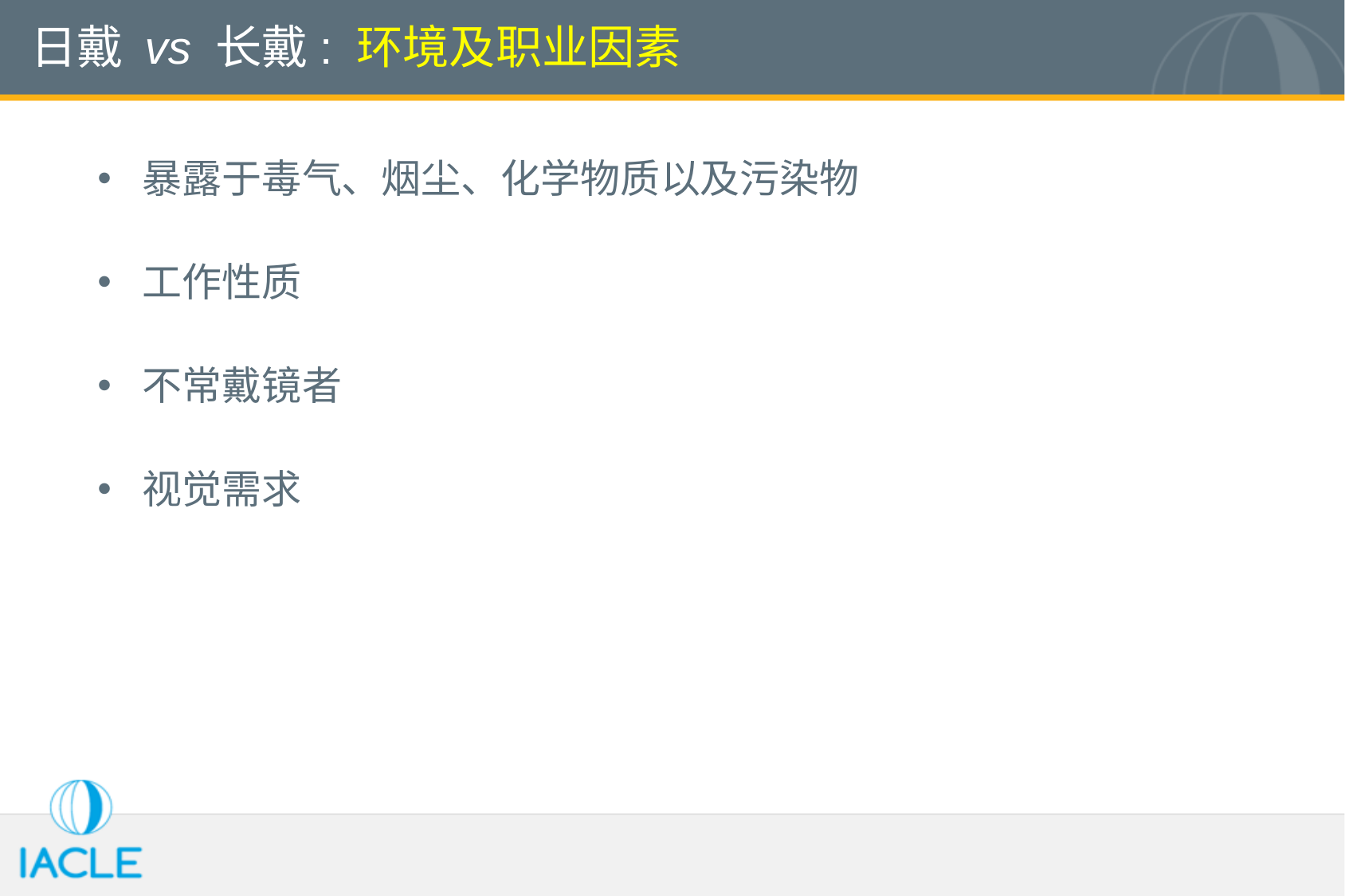

# 日戴 vs 长戴: 环境及职业因素
暴露于毒气、烟尘、化学物质以及污染物
工作性质
不常戴镜者
视觉需求